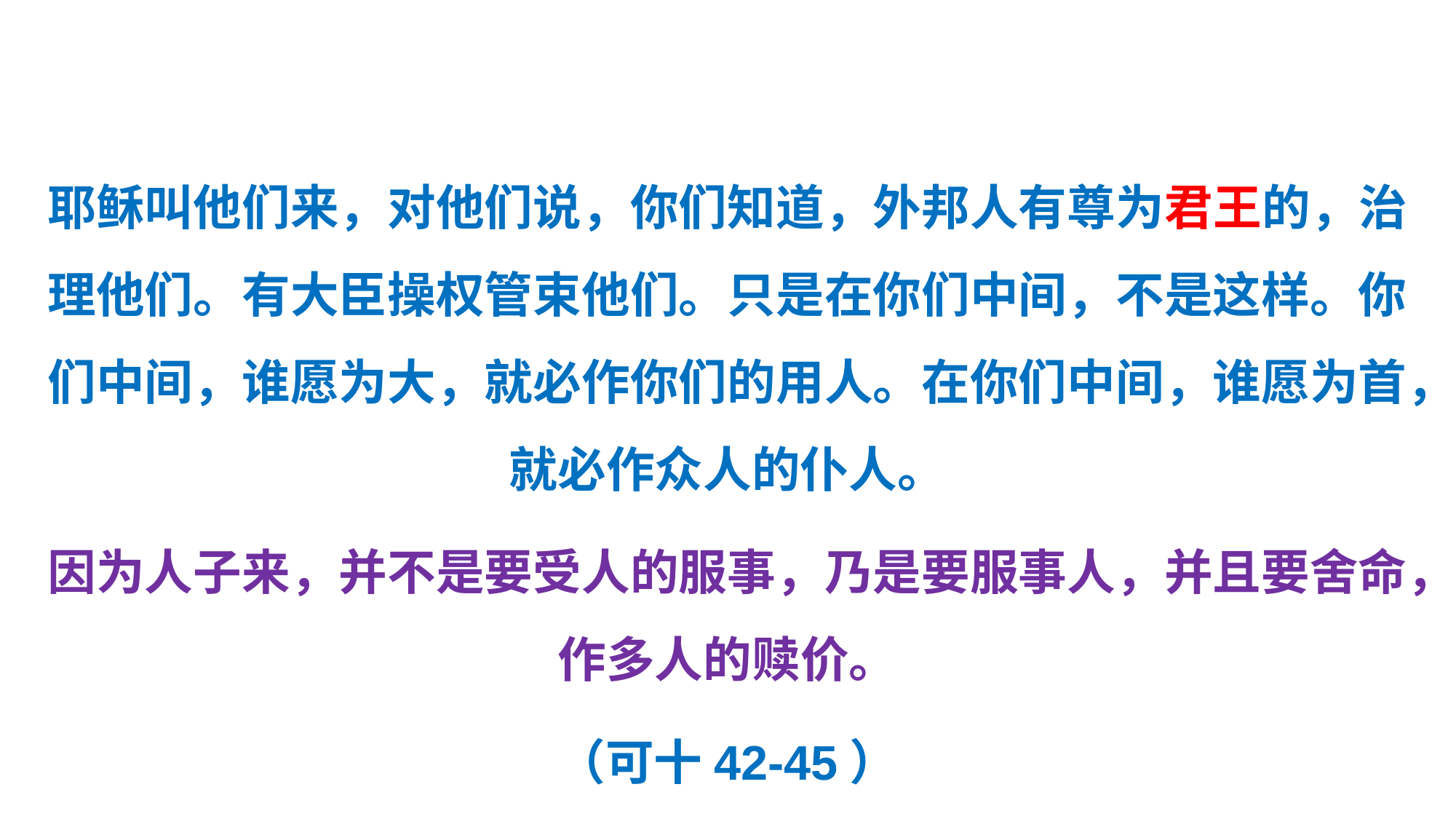

#
耶稣叫他们来，对他们说，你们知道，外邦人有尊为君王的，治理他们。有大臣操权管束他们。只是在你们中间，不是这样。你们中间，谁愿为大，就必作你们的用人。在你们中间，谁愿为首，就必作众人的仆人。
因为人子来，并不是要受人的服事，乃是要服事人，并且要舍命，作多人的赎价。
（可十42-45）